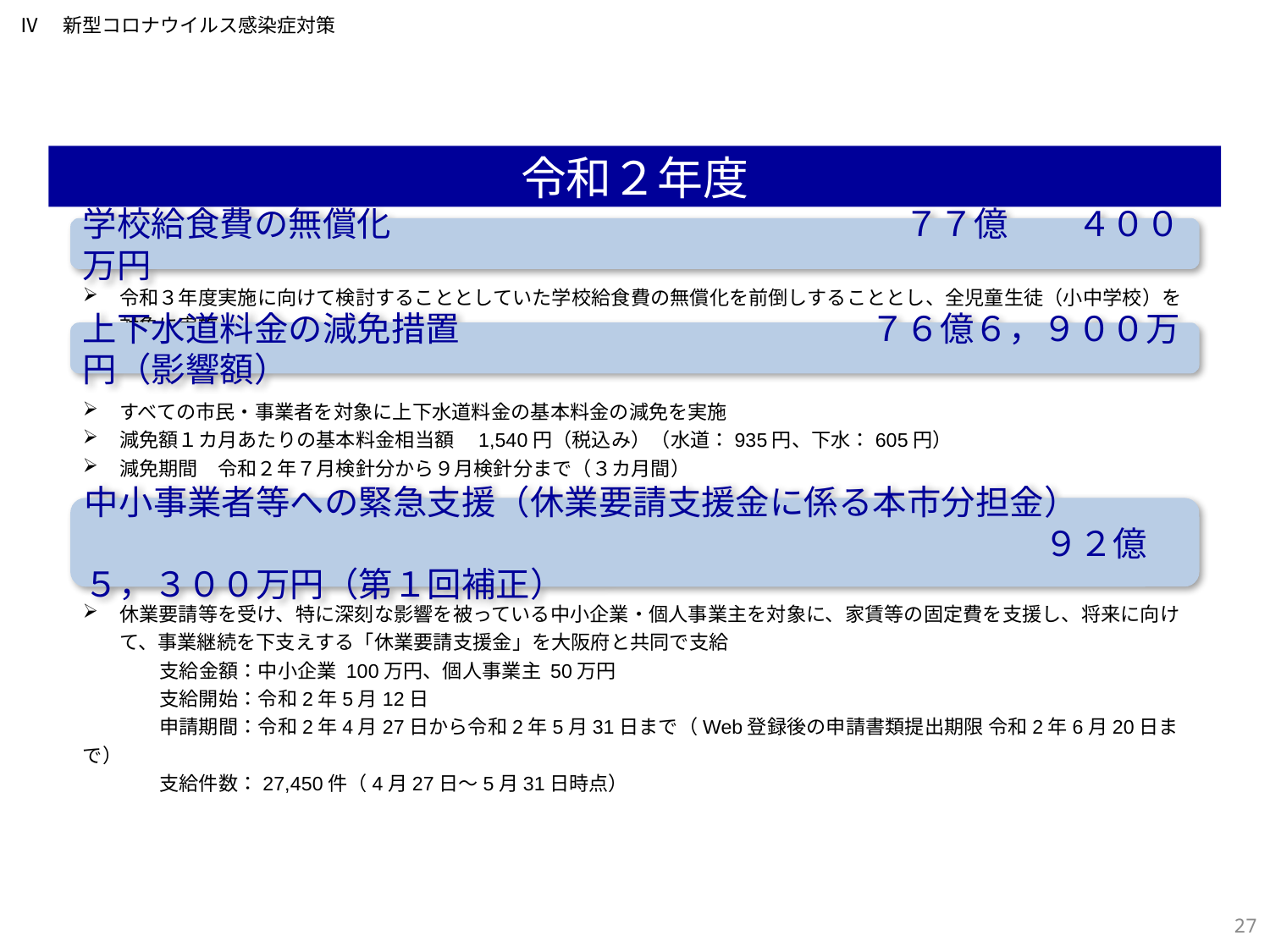

Ⅳ　新型コロナウイルス感染症対策
令和２年度
学校給食費の無償化　　　　　　　　　　　　　　　７７億　　４００万円
令和３年度実施に向けて検討することとしていた学校給食費の無償化を前倒しすることとし、全児童生徒（小中学校）を対象に実施
上下水道料金の減免措置　　　　　　　　　　　　７６億６，９００万円（影響額）
すべての市民・事業者を対象に上下水道料金の基本料金の減免を実施
減免額１カ月あたりの基本料金相当額　1,540円（税込み）（水道：935円、下水：605円）
減免期間　令和２年７月検針分から９月検針分まで（３カ月間）
中小事業者等への緊急支援（休業要請支援金に係る本市分担金）
　　　　　　　　　　　　　　　　　　　　　　　　　　　　９２億５，３００万円（第１回補正）
休業要請等を受け、特に深刻な影響を被っている中小企業・個人事業主を対象に、家賃等の固定費を支援し、将来に向けて、事業継続を下支えする「休業要請支援金」を大阪府と共同で支給
　支給金額：中小企業 100万円、個人事業主 50万円
　支給開始：令和2年5月12日
　申請期間：令和2年4月27日から令和2年5月31日まで（Web登録後の申請書類提出期限 令和2年6月20日まで）
　支給件数：27,450件（4月27日～5月31日時点）

27